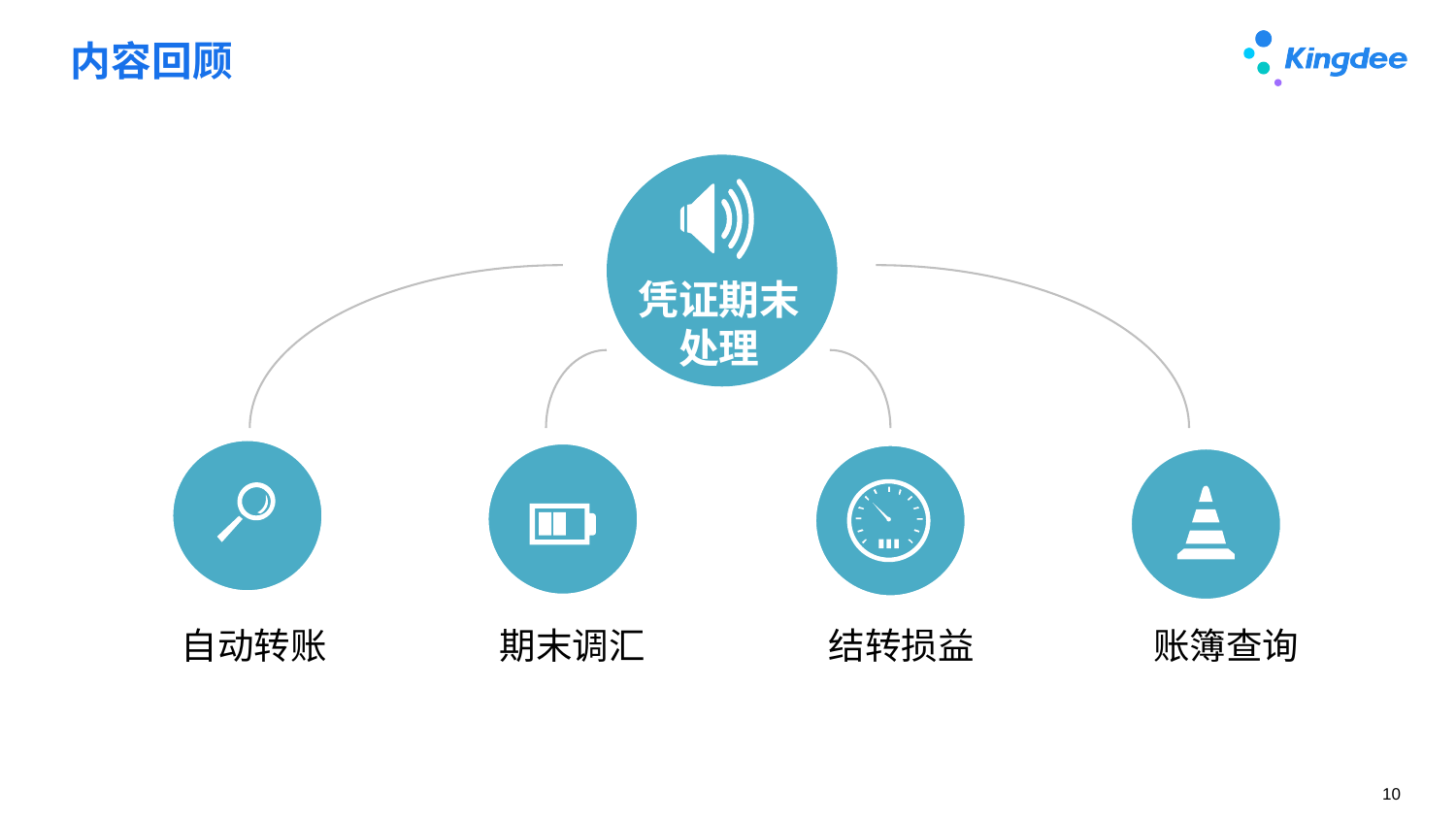

# 内容回顾

凭证期末处理

固定资初始数据
科目初始数据

自动转账
期末调汇
结转损益
账簿查询